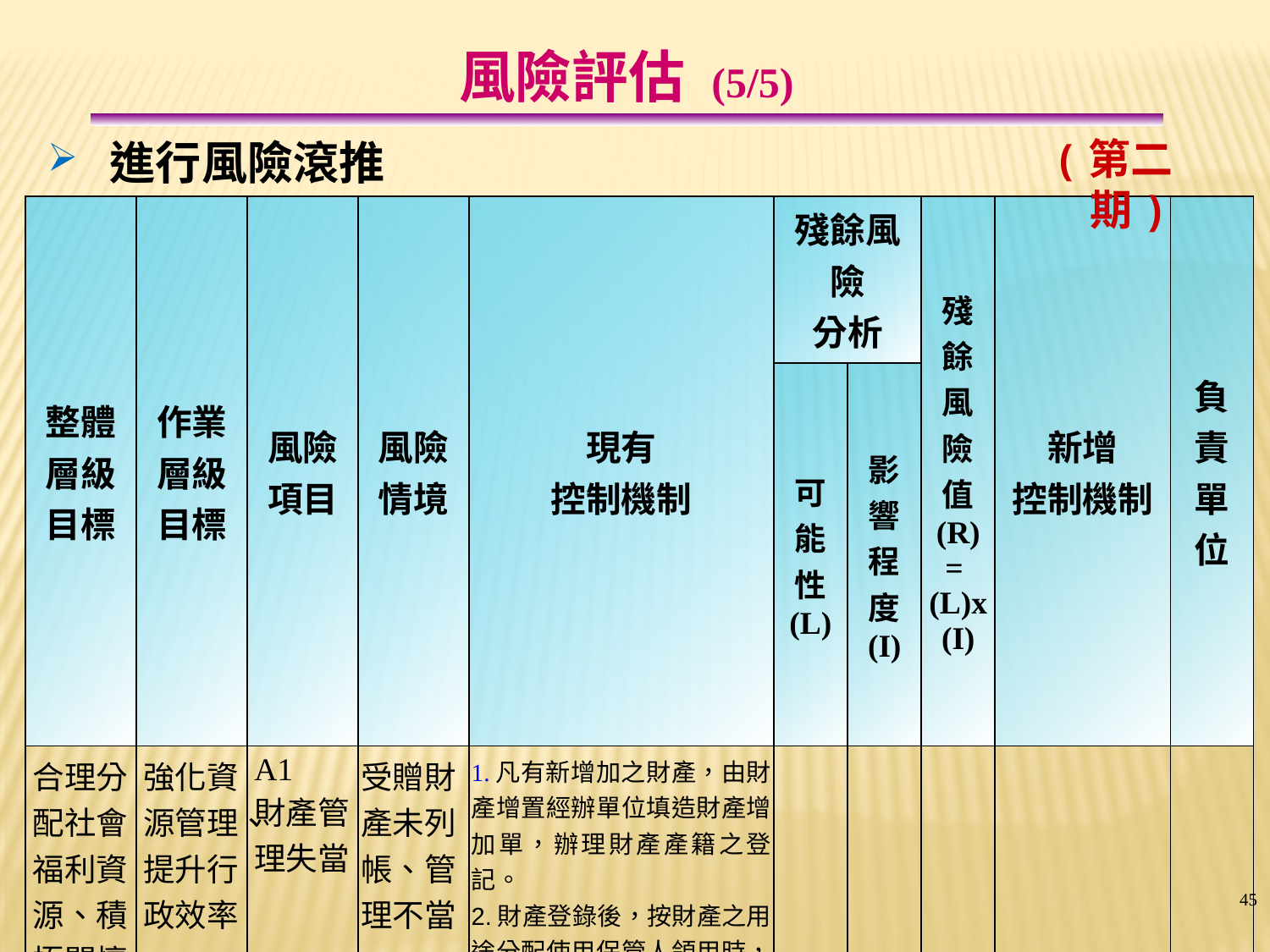

風險評估 (5/5)

進行風險滾推
(第二期)
| 整體層級目標 | 作業層級目標 | 風險 項目 | 風險 情境 | 現有 控制機制 | 殘餘風險 分析 |  | 殘餘風險值 (R)= (L)x(I) | 新增 控制機制 | 負責單位 |
| --- | --- | --- | --- | --- | --- | --- | --- | --- | --- |
|  |  |  |  |  | 可能性 (L) | 影響 程度 (I) |  |  |  |
| 合理分配社會福利資源、積極關懷弱勢 | 強化資源管理、提升行政效率 | A1 財產管理失當 | 受贈財產未列帳、管理不當 | 1.凡有新增加之財產，由財產增置經辦單位填造財產增加單，辦理財產產籍之登記。 2.財產登錄後，按財產之用途分配使用保管人領用時，應製作財產簽認單請領用保管人簽認。 3.制訂民間捐贈表格會辦財產管理單位及會計室，以確保財產帳務正確。 | 1 | 2 | 2 |  |  |
45